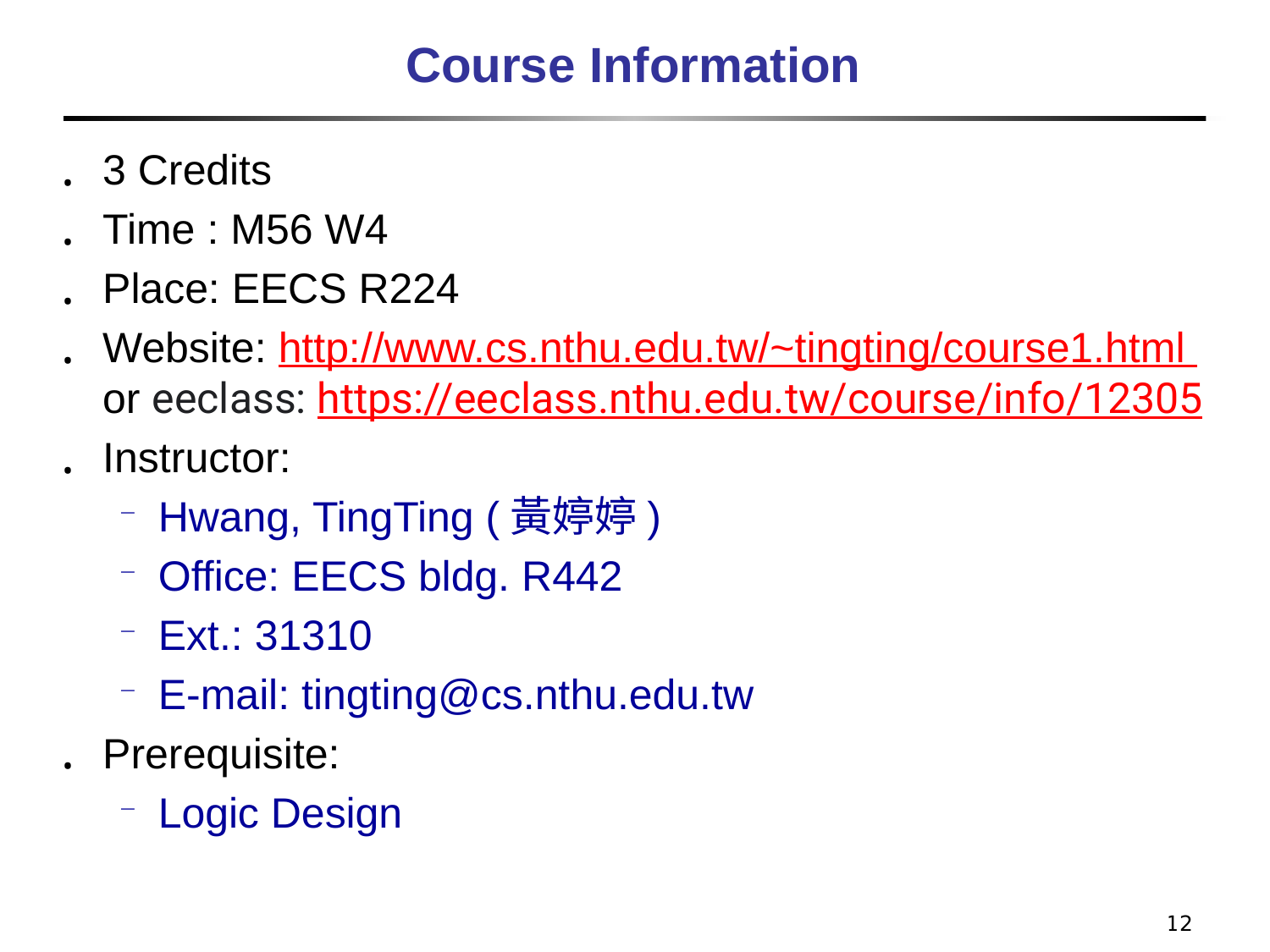

# Course Information
3 Credits
Time : M56 W4
Place: EECS R224
Website: http://www.cs.nthu.edu.tw/~tingting/course1.html  or eeclass: https://eeclass.nthu.edu.tw/course/info/12305
Instructor:
Hwang, TingTing (黃婷婷)
Office: EECS bldg. R442
Ext.: 31310
E-mail: tingting@cs.nthu.edu.tw
Prerequisite:
Logic Design
12